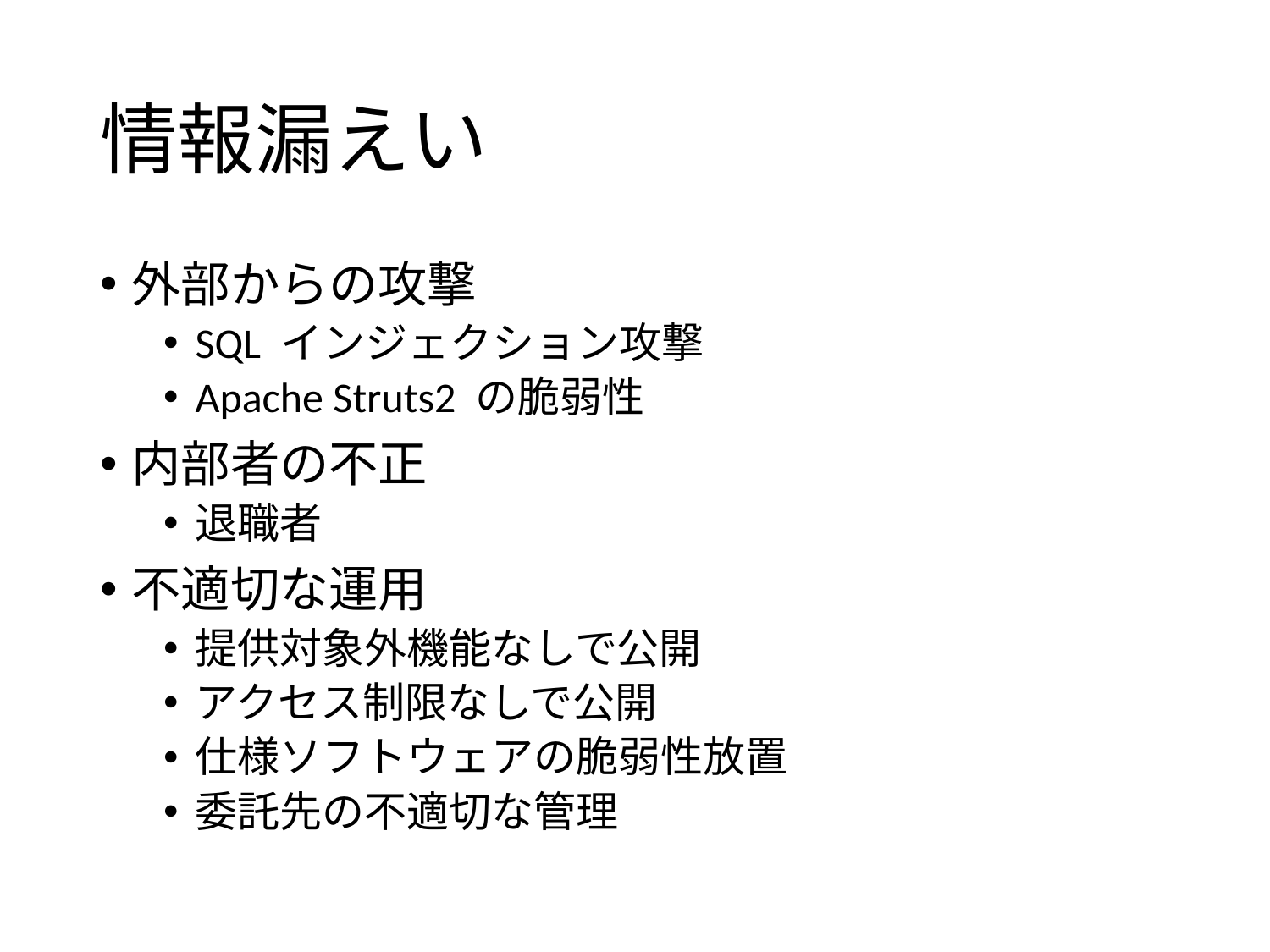

# 情報漏えい
外部からの攻撃
SQL インジェクション攻撃
Apache Struts2 の脆弱性
内部者の不正
退職者
不適切な運用
提供対象外機能なしで公開
アクセス制限なしで公開
仕様ソフトウェアの脆弱性放置
委託先の不適切な管理